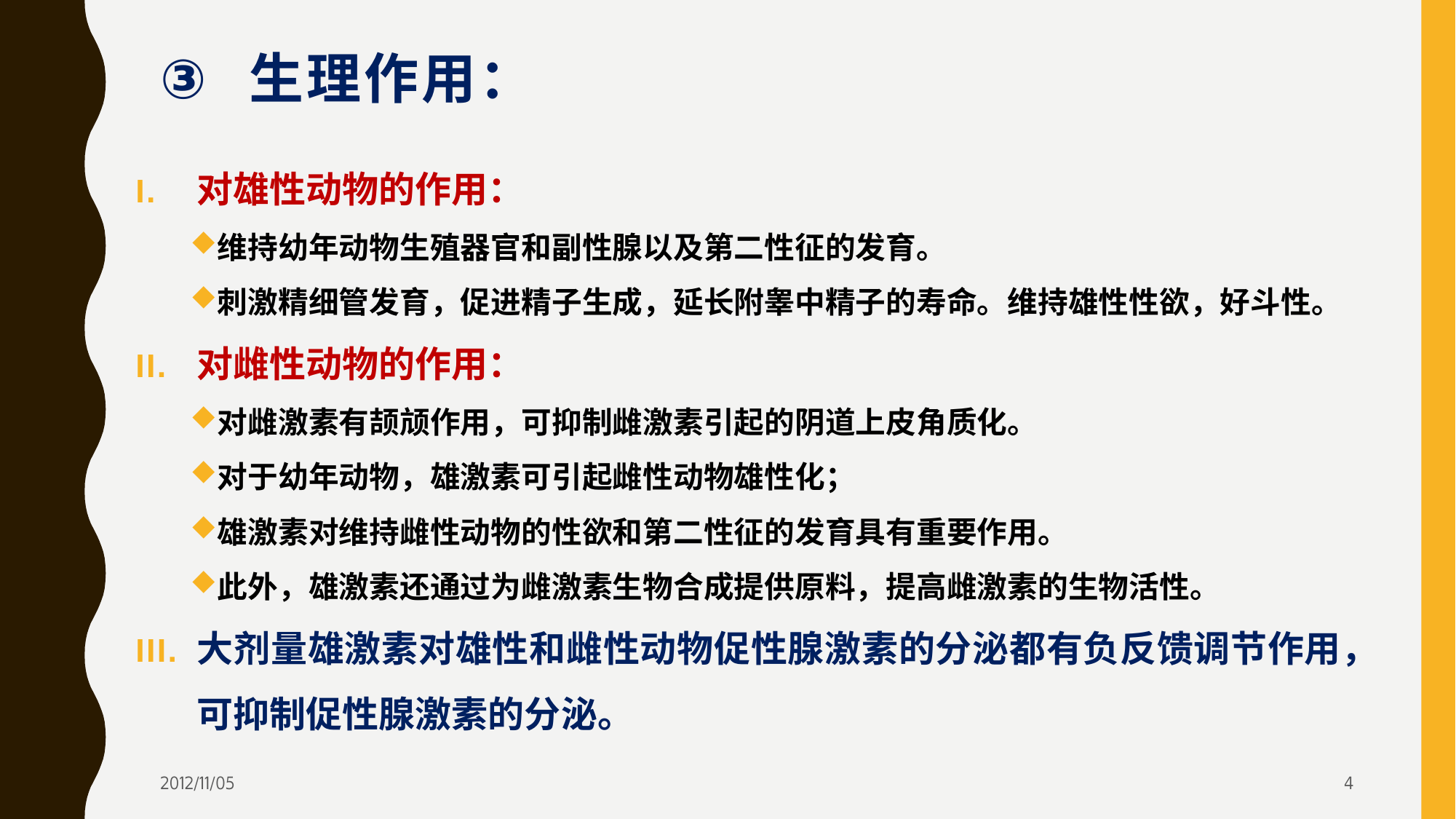

# 生理作用：
对雄性动物的作用：
维持幼年动物生殖器官和副性腺以及第二性征的发育。
刺激精细管发育，促进精子生成，延长附睾中精子的寿命。维持雄性性欲，好斗性。
对雌性动物的作用：
对雌激素有颉颃作用，可抑制雌激素引起的阴道上皮角质化。
对于幼年动物，雄激素可引起雌性动物雄性化；
雄激素对维持雌性动物的性欲和第二性征的发育具有重要作用。
此外，雄激素还通过为雌激素生物合成提供原料，提高雌激素的生物活性。
大剂量雄激素对雄性和雌性动物促性腺激素的分泌都有负反馈调节作用，可抑制促性腺激素的分泌。
2012/11/05
4